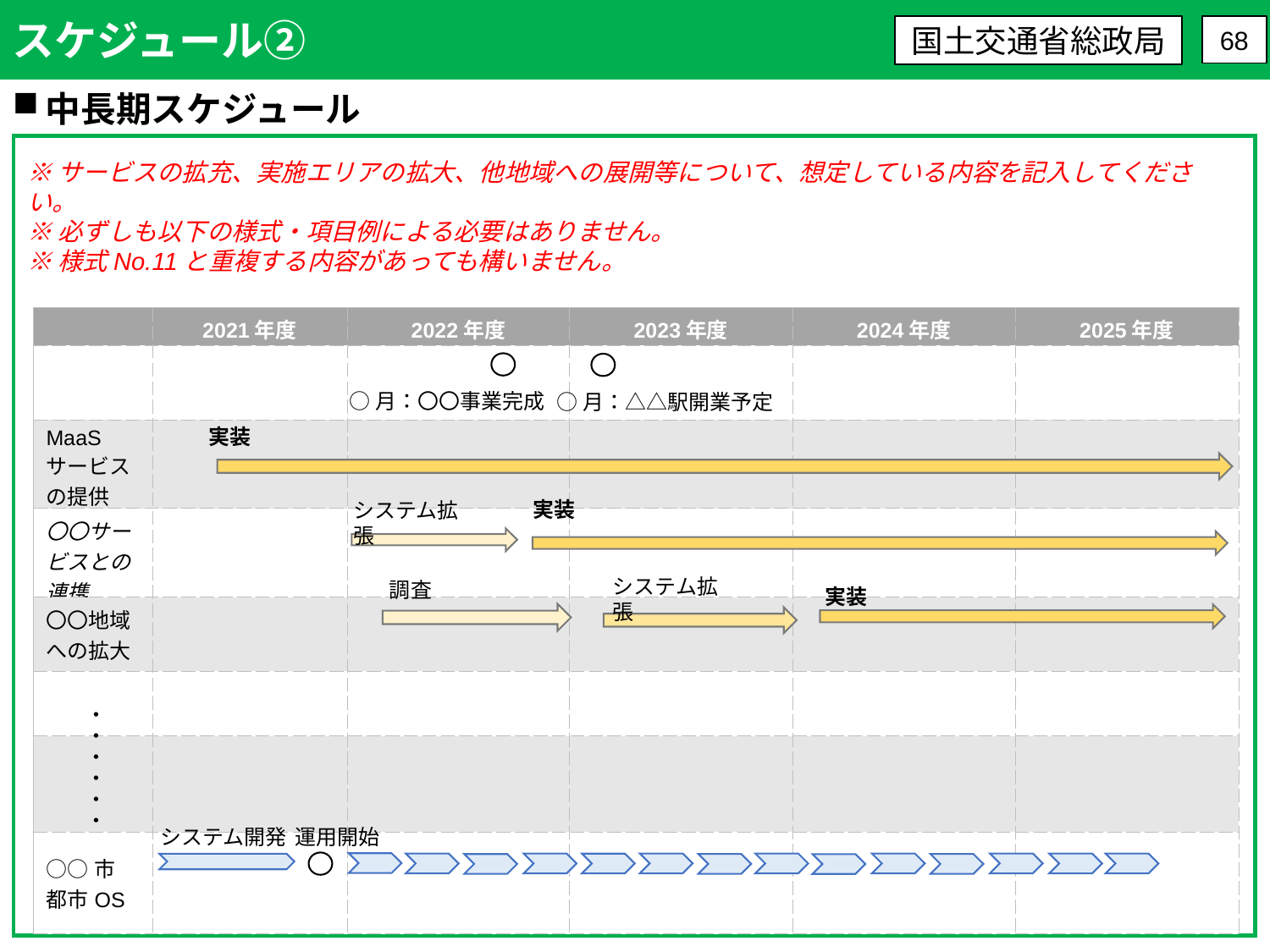

スケジュール②
国土交通省総政局
68
中長期スケジュール

※サービスの拡充、実施エリアの拡大、他地域への展開等について、想定している内容を記入してください。
※必ずしも以下の様式・項目例による必要はありません。
※様式No.11と重複する内容があっても構いません。

（例）
|  | 2021年度 | 2022年度 | 2023年度 | 2024年度 | 2025年度 |
| --- | --- | --- | --- | --- | --- |
|  |  |  |  |  |  |
| MaaSサービスの提供 |  |  |  |  |  |
| 〇〇サービスとの連携 |  |  |  |  |  |
| 〇〇地域への拡大 |  |  |  |  |  |
|  |  |  |  |  |  |
|  |  |  |  |  |  |
| ○○市 都市OS |  |  |  |  |  |

○月：〇〇事業完成
○月：△△駅開業予定
実装

実装
システム拡張

システム拡張
調査
実装

・
・
・
・
・
・
システム開発
運用開始